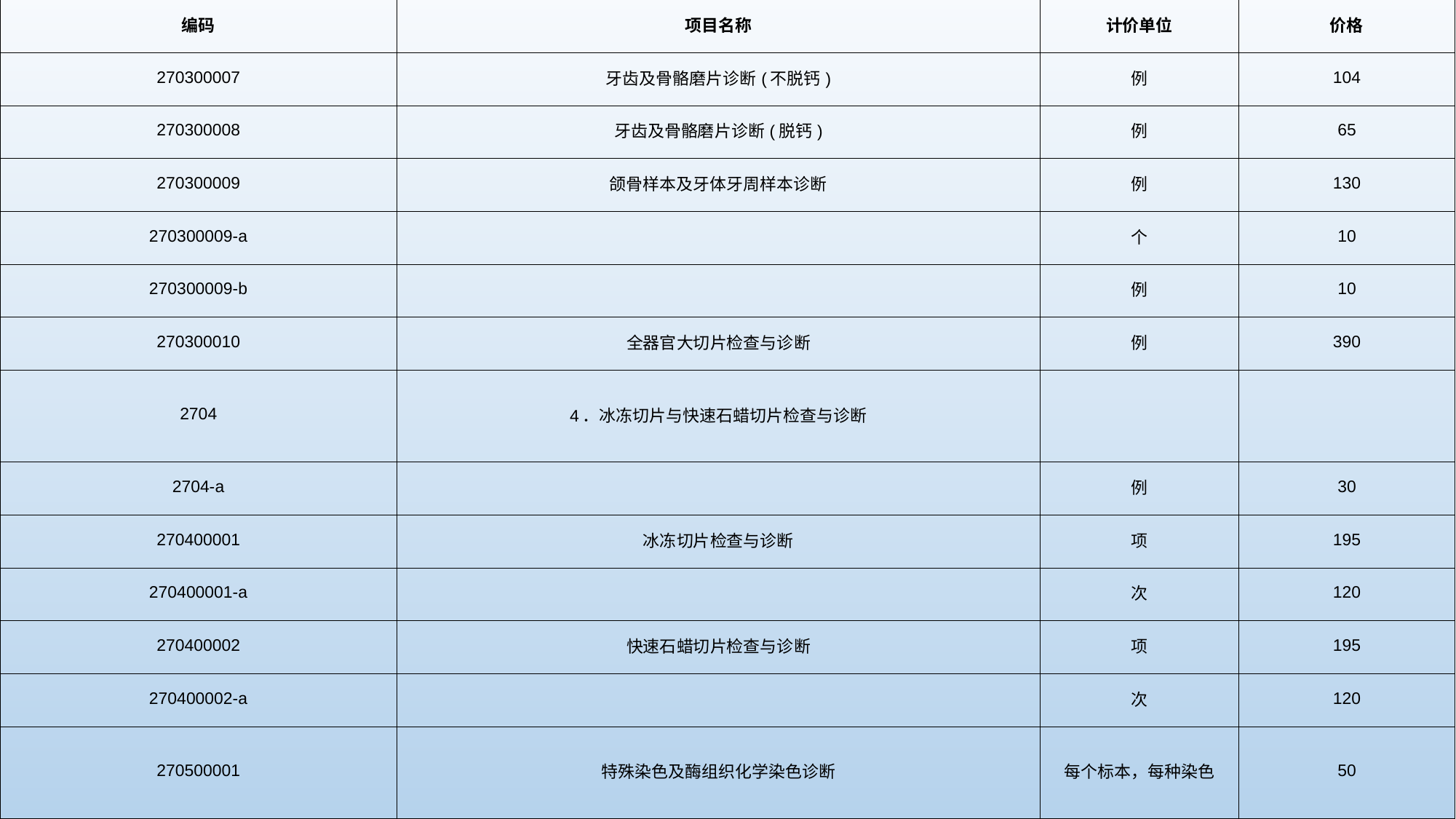

| 编码 | 项目名称 | 计价单位 | 价格 |
| --- | --- | --- | --- |
| 270300007 | 牙齿及骨骼磨片诊断(不脱钙) | 例 | 104 |
| 270300008 | 牙齿及骨骼磨片诊断(脱钙) | 例 | 65 |
| 270300009 | 颌骨样本及牙体牙周样本诊断 | 例 | 130 |
| 270300009-a |  | 个 | 10 |
| 270300009-b |  | 例 | 10 |
| 270300010 | 全器官大切片检查与诊断 | 例 | 390 |
| 2704 | 4．冰冻切片与快速石蜡切片检查与诊断 |  |  |
| 2704-a |  | 例 | 30 |
| 270400001 | 冰冻切片检查与诊断 | 项 | 195 |
| 270400001-a |  | 次 | 120 |
| 270400002 | 快速石蜡切片检查与诊断 | 项 | 195 |
| 270400002-a |  | 次 | 120 |
| 270500001 | 特殊染色及酶组织化学染色诊断 | 每个标本，每种染色 | 50 |